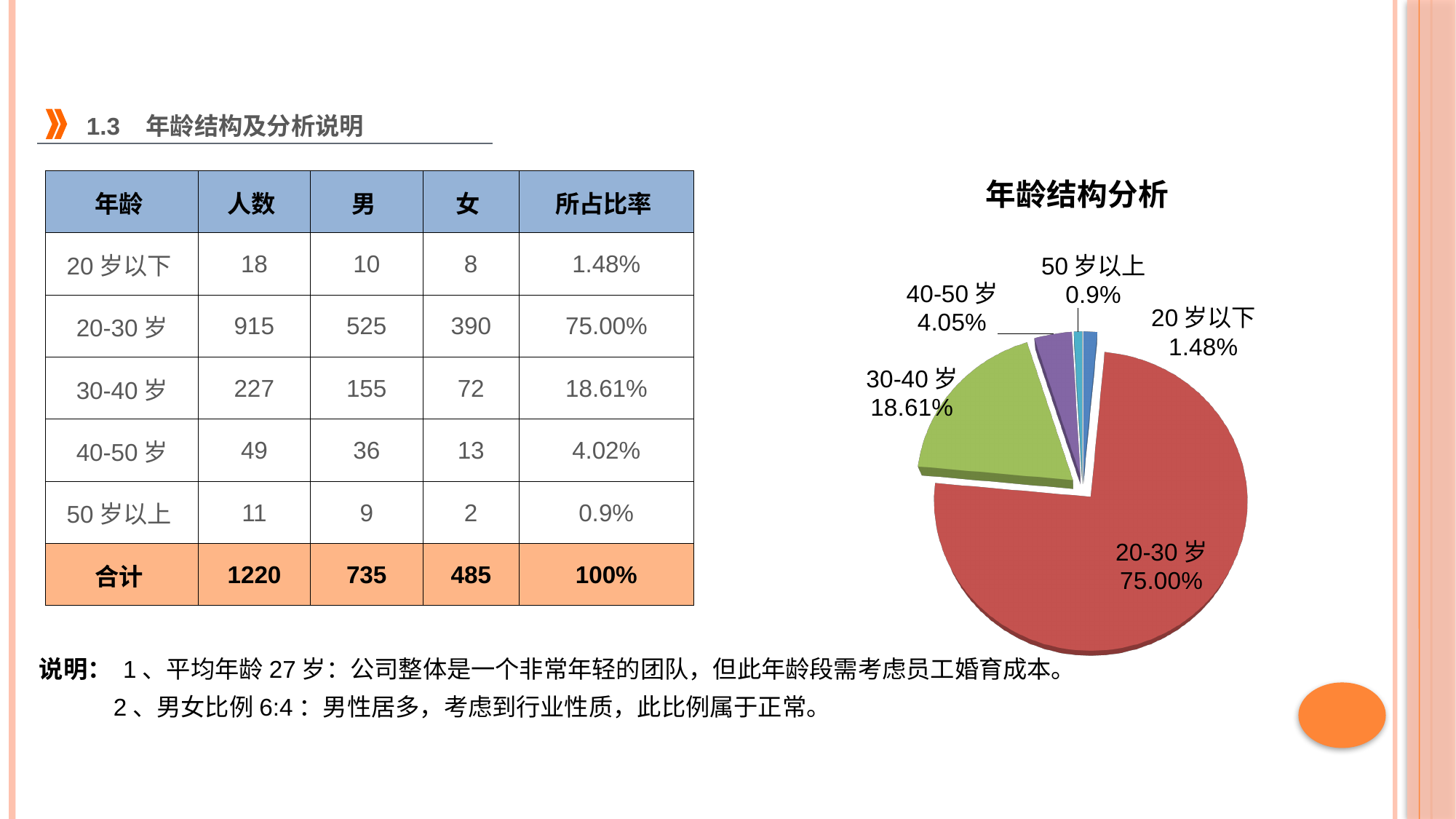

1.3   年龄结构及分析说明

[unsupported chart]

| 年龄 | 人数 | 男 | 女 | 所占比率 |
| --- | --- | --- | --- | --- |
| 20岁以下 | 18 | 10 | 8 | 1.48% |
| 20-30岁 | 915 | 525 | 390 | 75.00% |
| 30-40岁 | 227 | 155 | 72 | 18.61% |
| 40-50岁 | 49 | 36 | 13 | 4.02% |
| 50岁以上 | 11 | 9 | 2 | 0.9% |
| 合计 | 1220 | 735 | 485 | 100% |
说明： 1、平均年龄27岁：公司整体是一个非常年轻的团队，但此年龄段需考虑员工婚育成本。
           2、男女比例6:4：男性居多，考虑到行业性质，此比例属于正常。